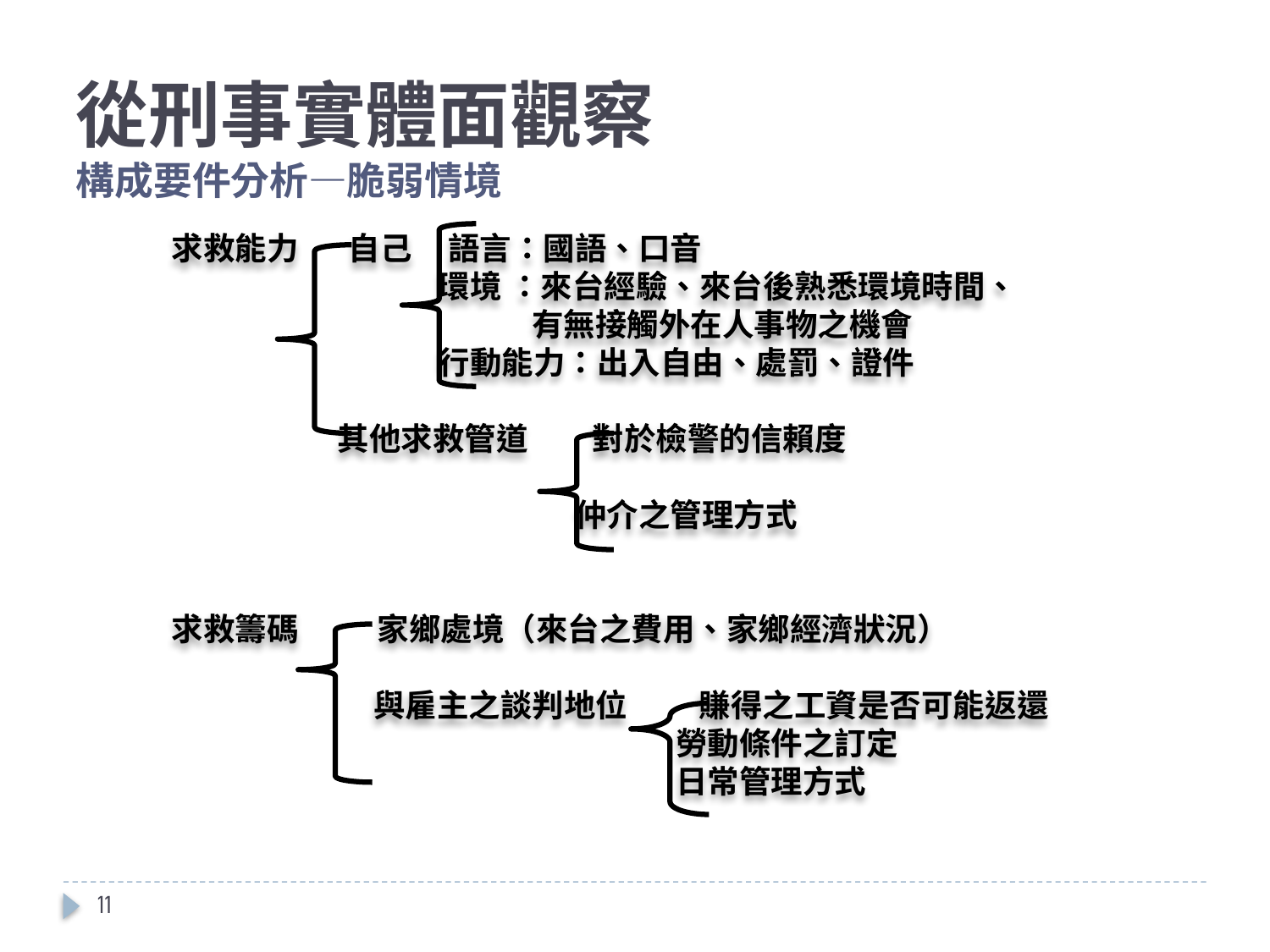

從刑事實體面觀察
構成要件分析—脆弱情境
求救能力       自己     語言：國語、口音
                                    環境 ：來台經驗、來台後熟悉環境時間、
                                                 有無接觸外在人事物之機會
                                    行動能力：出入自由、處罰、證件

                      其他求救管道         對於檢警的信賴度

                                                       仲介之管理方式

求救籌碼           家鄉處境（來台之費用、家鄉經濟狀況）

                           與雇主之談判地位          賺得之工資是否可能返還
                                                                     勞動條件之訂定
                                                                     日常管理方式

11